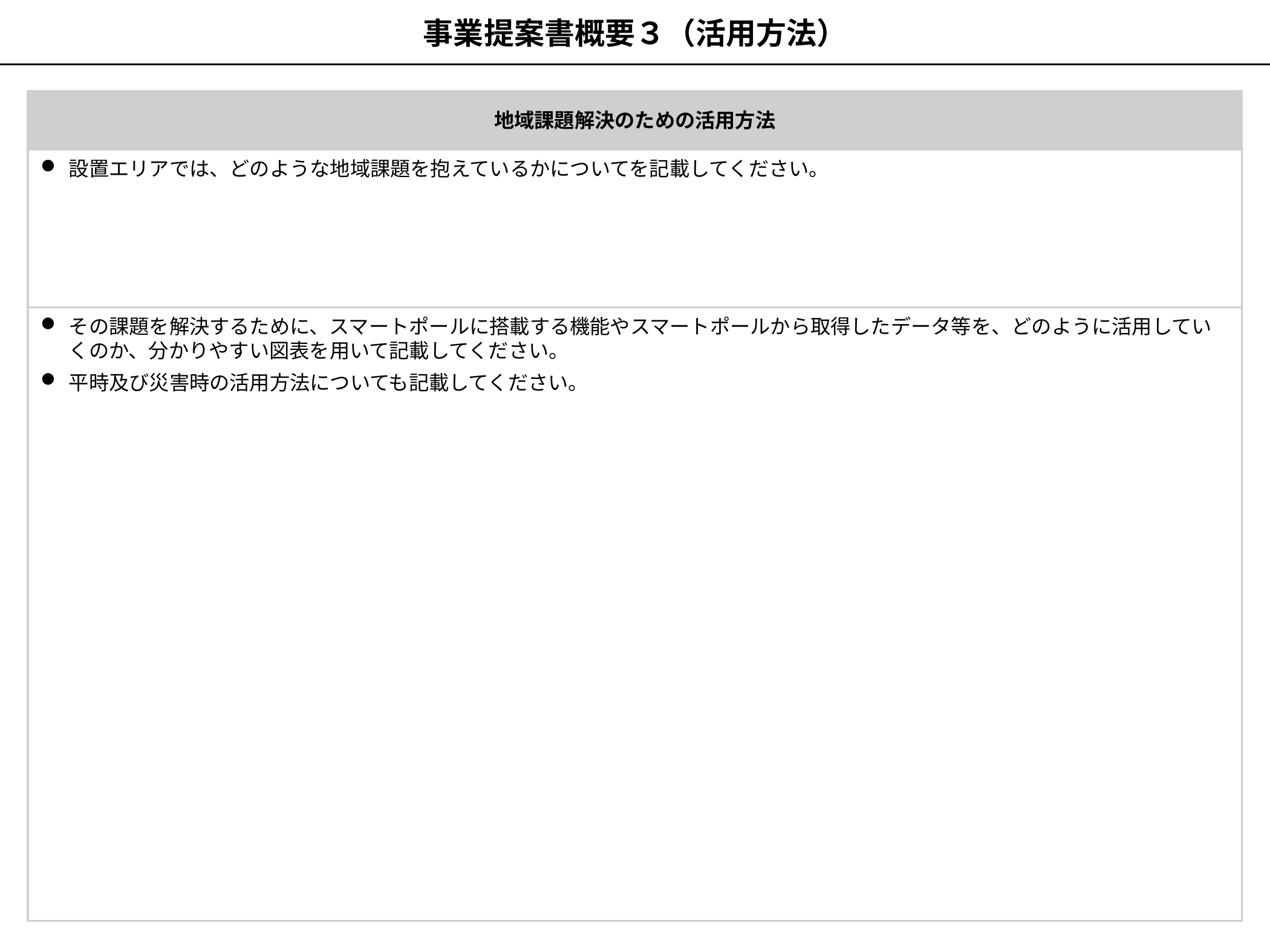

事業提案書概要３（活用方法）
地域課題解決のための活用方法
設置エリアでは、どのような地域課題を抱えているかについてを記載してください。
その課題を解決するために、スマートポールに搭載する機能やスマートポールから取得したデータ等を、どのように活用していくのか、分かりやすい図表を用いて記載してください。
平時及び災害時の活用方法についても記載してください。